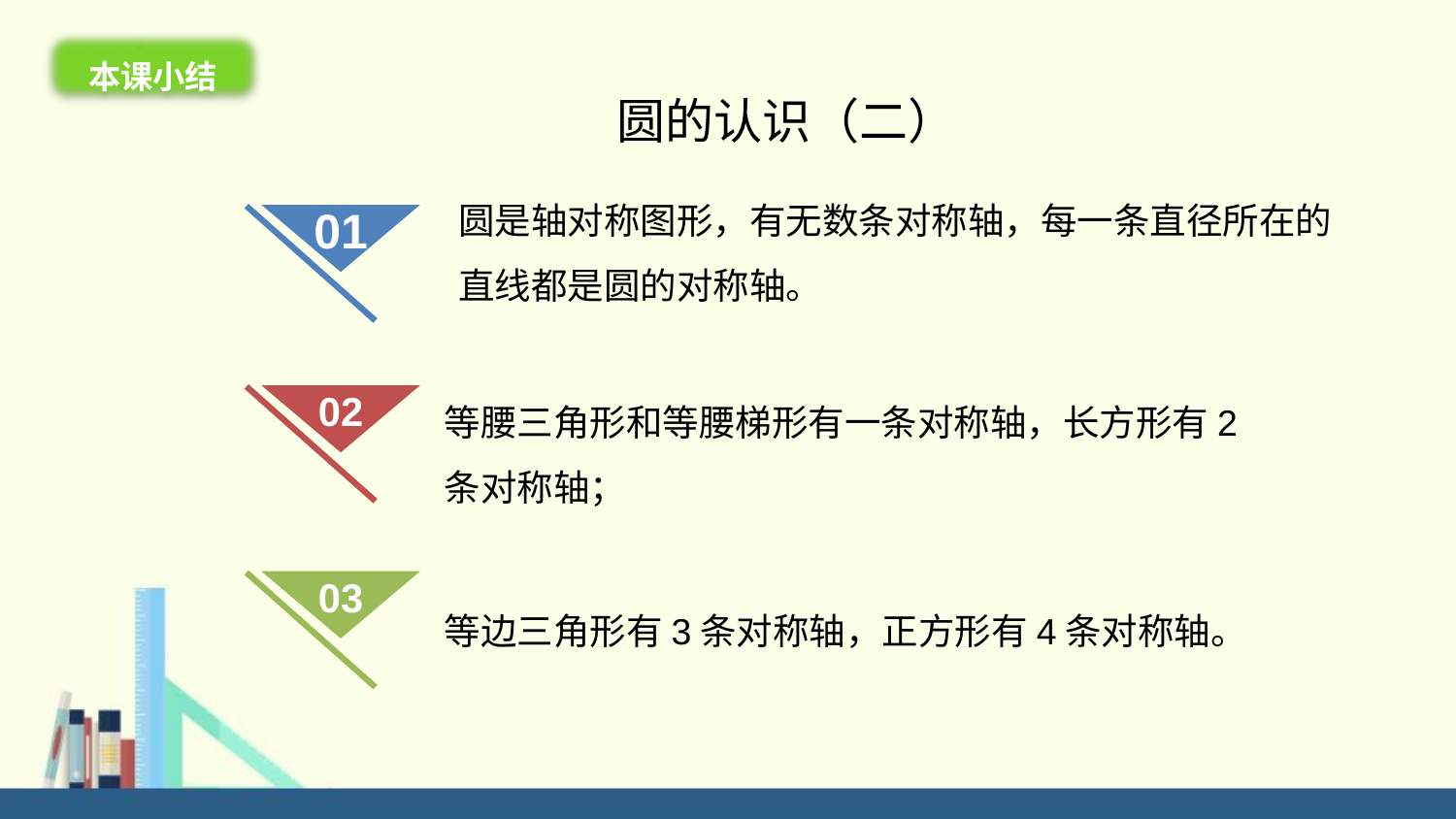

本课小结
圆的认识（二）
圆是轴对称图形，有无数条对称轴，每一条直径所在的直线都是圆的对称轴。
01
02
等腰三角形和等腰梯形有一条对称轴，长方形有2条对称轴；
等边三角形有3条对称轴，正方形有4条对称轴。
03